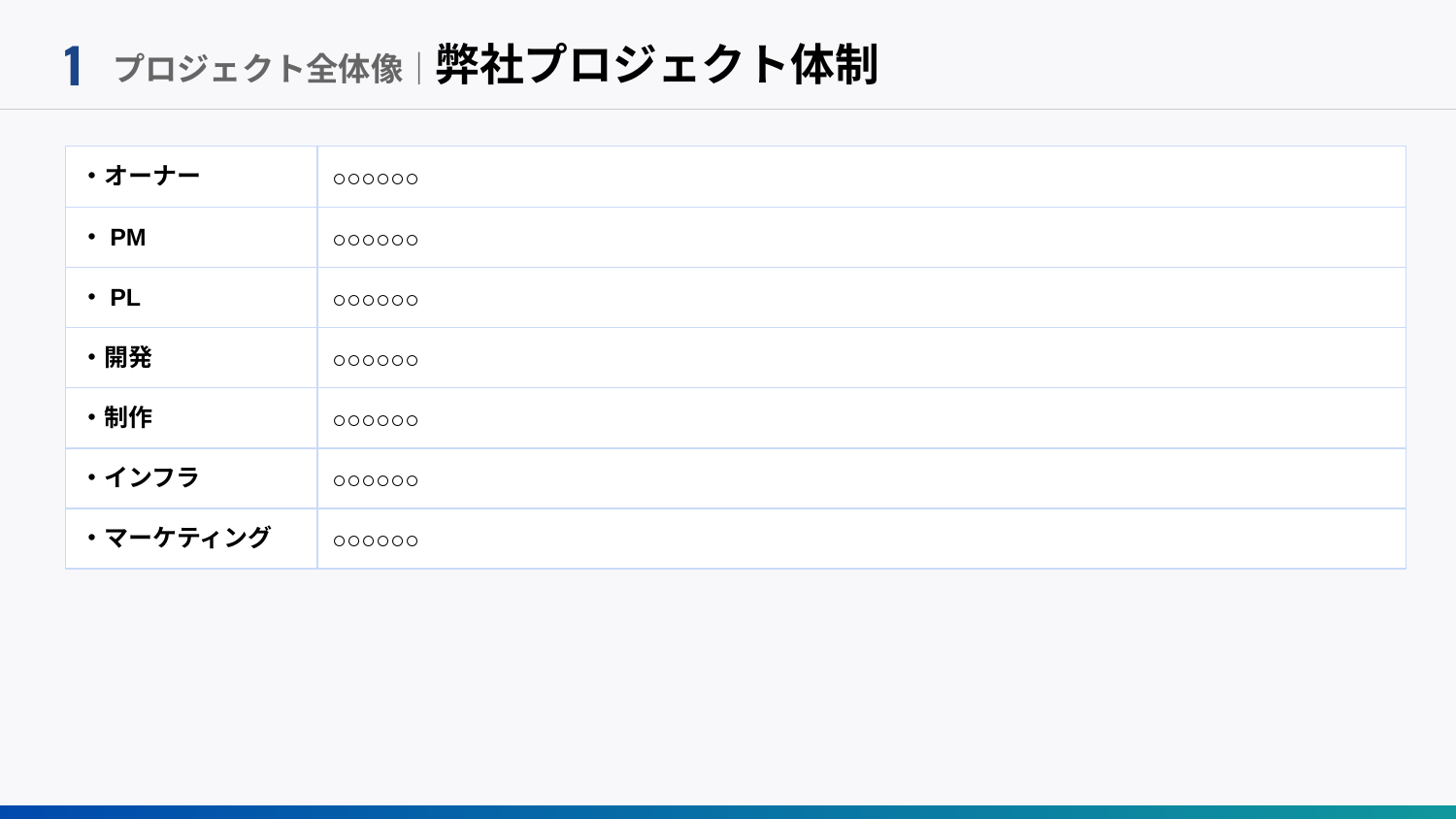

# 1
プロジェクト全体像｜弊社プロジェクト体制
| ・オーナー | ○○○○○○ |
| --- | --- |
| ・PM | ○○○○○○ |
| ・PL | ○○○○○○ |
| ・開発 | ○○○○○○ |
| ・制作 | ○○○○○○ |
| ・インフラ | ○○○○○○ |
| ・マーケティング | ○○○○○○ |